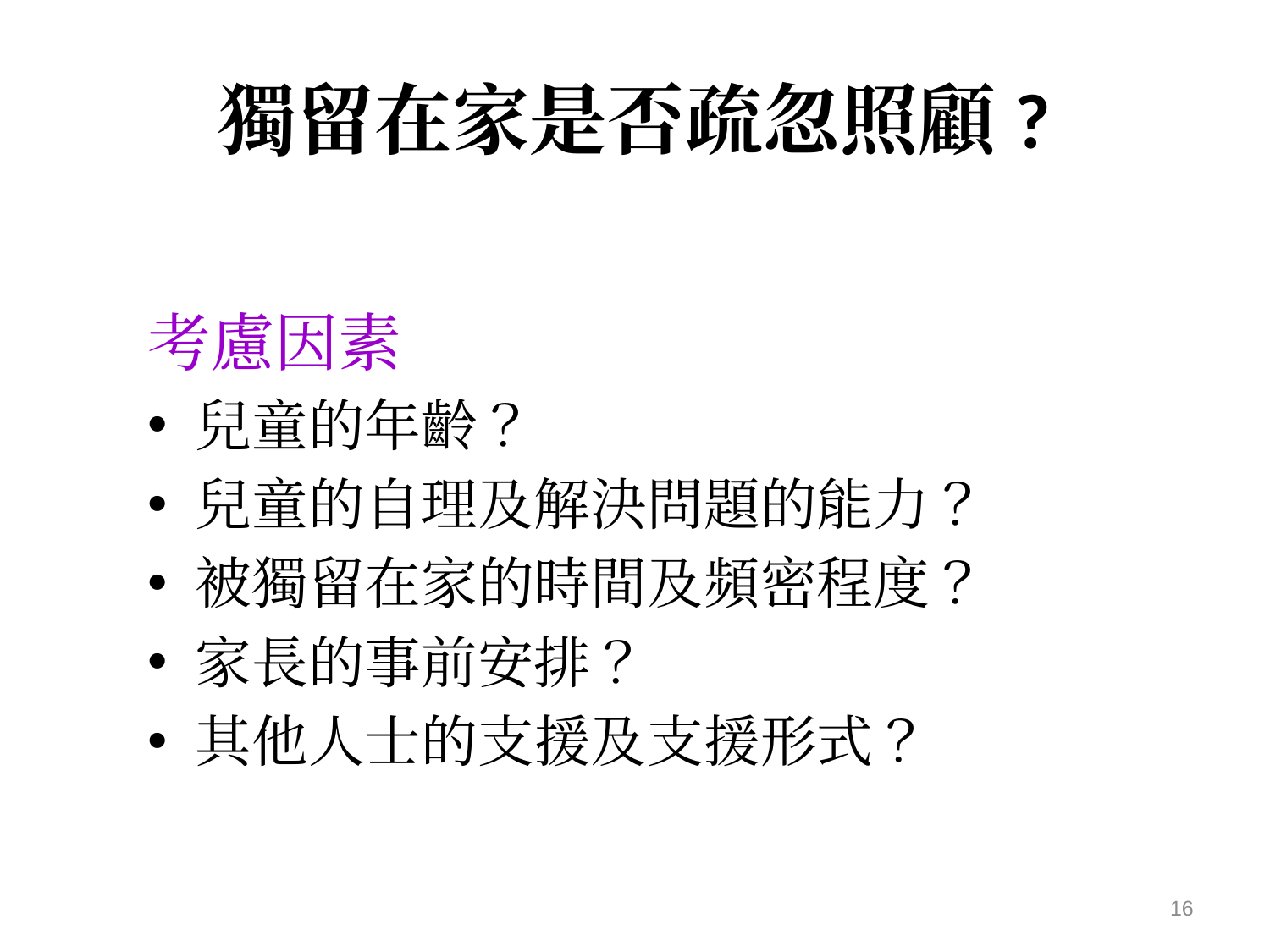

# 獨留在家是否疏忽照顧?
考慮因素
兒童的年齡？
兒童的自理及解決問題的能力？
被獨留在家的時間及頻密程度？
家長的事前安排？
其他人士的支援及支援形式？

16